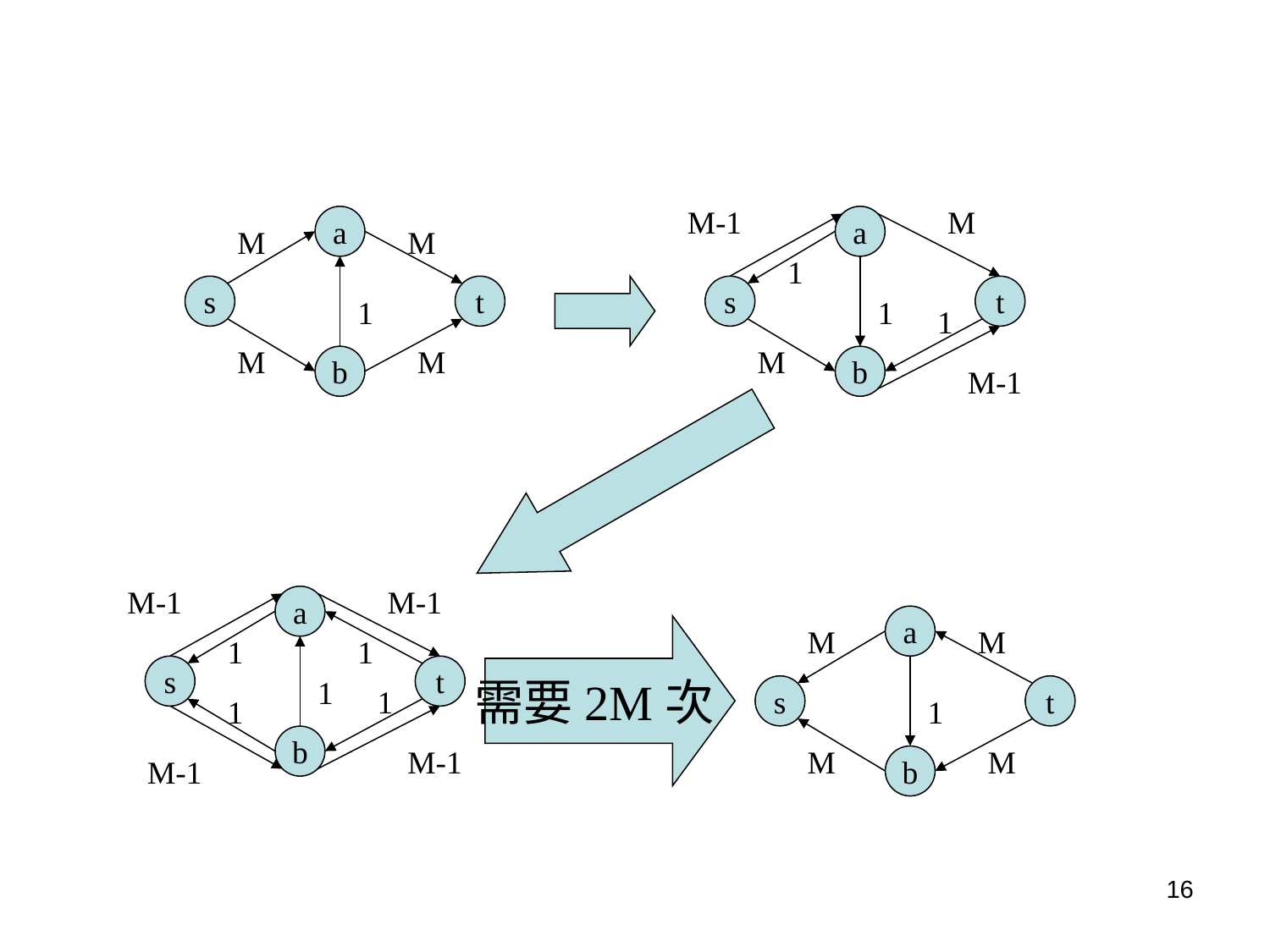

M-1
M
a
a
M
M
1
s
t

s
t
1
1
1
M
M
M
b
b
M-1

M-1
M-1
a
a
需要2M次
M
M
1
1
s
t
1
s
t
1
1
1
b
M
M
M-1
M-1
b
16